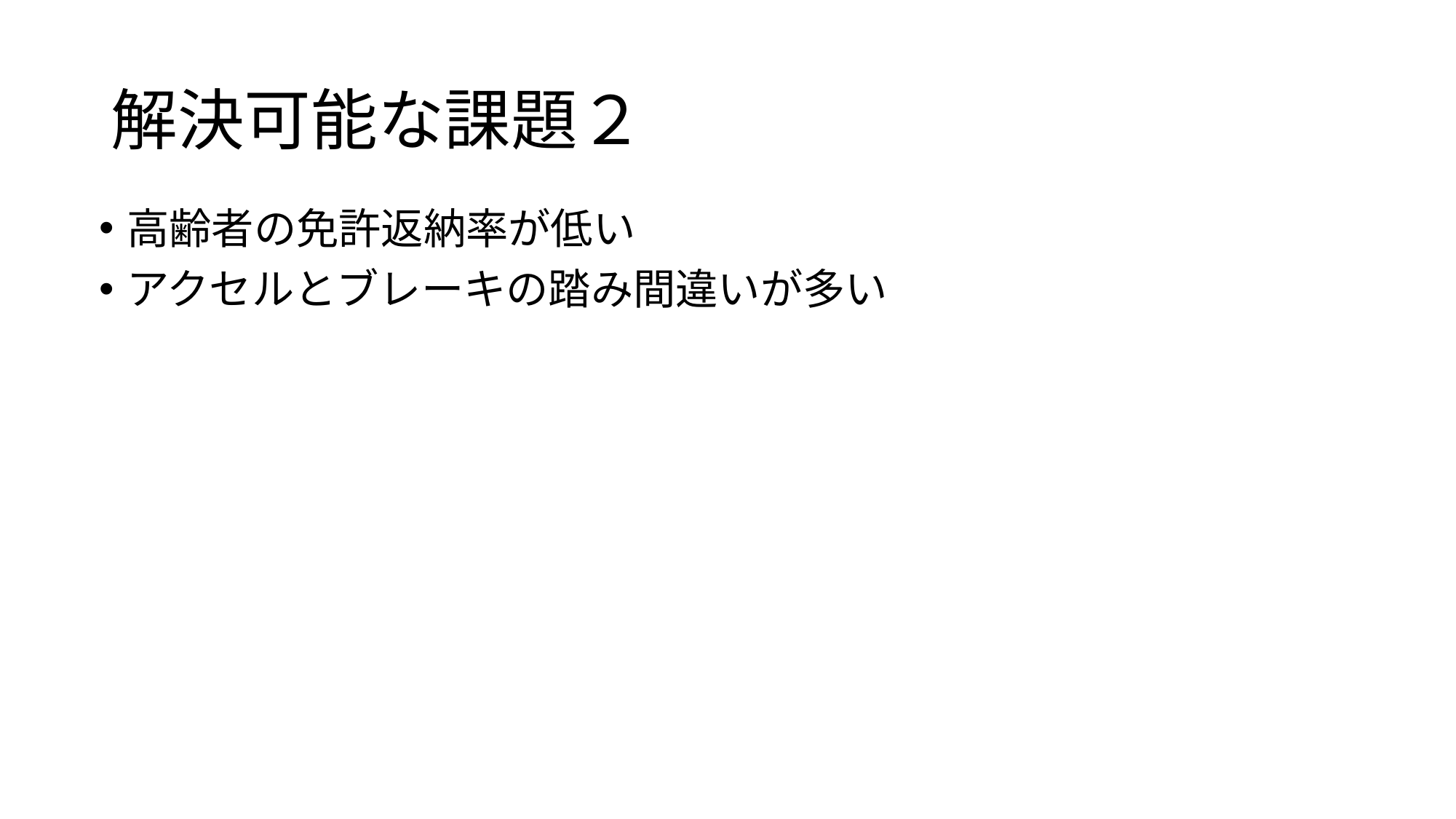

# 解決可能な課題２
高齢者の免許返納率が低い
アクセルとブレーキの踏み間違いが多い